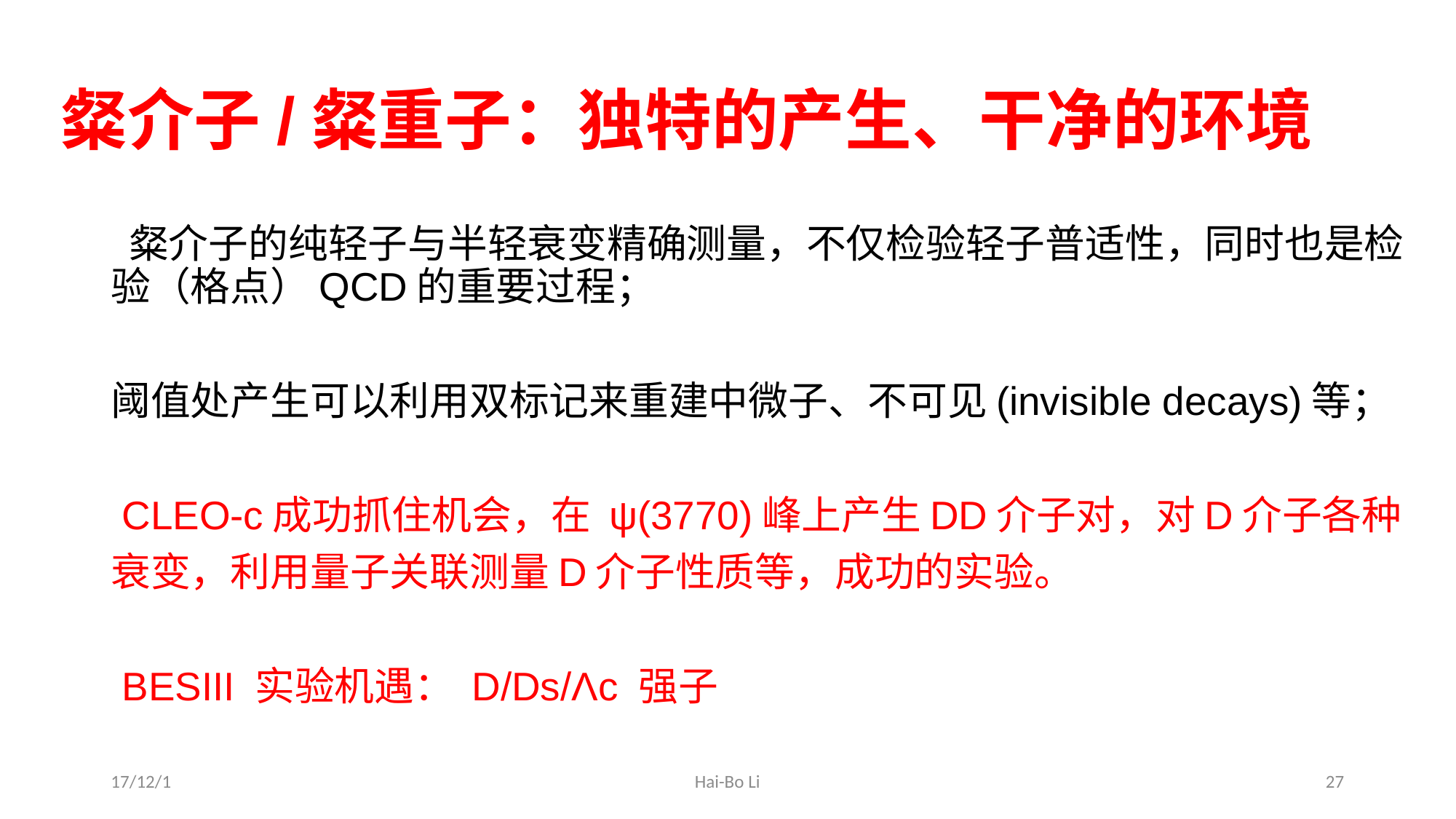

# 粲介子/粲重子：独特的产生、干净的环境
 粲介子的纯轻子与半轻衰变精确测量，不仅检验轻子普适性，同时也是检验（格点）QCD的重要过程；

阈值处产生可以利用双标记来重建中微子、不可见(invisible decays)等；

 CLEO-c成功抓住机会，在 ψ(3770)峰上产生DD介子对，对D介子各种
衰变，利用量子关联测量D介子性质等，成功的实验。

 BESIII 实验机遇： D/Ds/Λc 强子
17/12/1
Hai-Bo Li
27